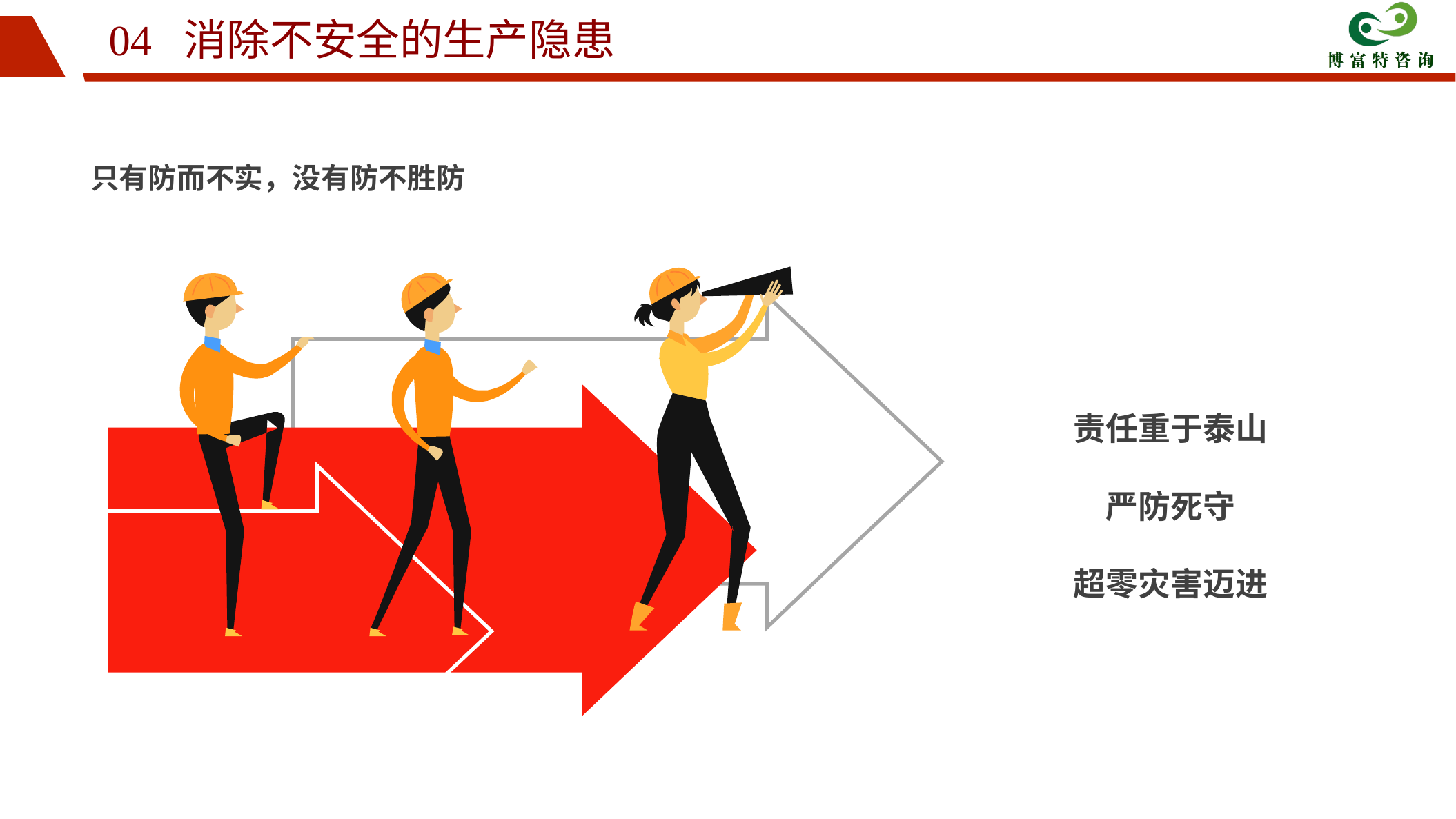

04  消除不安全的生产隐患

只有防而不实，没有防不胜防

责任重于泰山
严防死守
超零灾害迈进